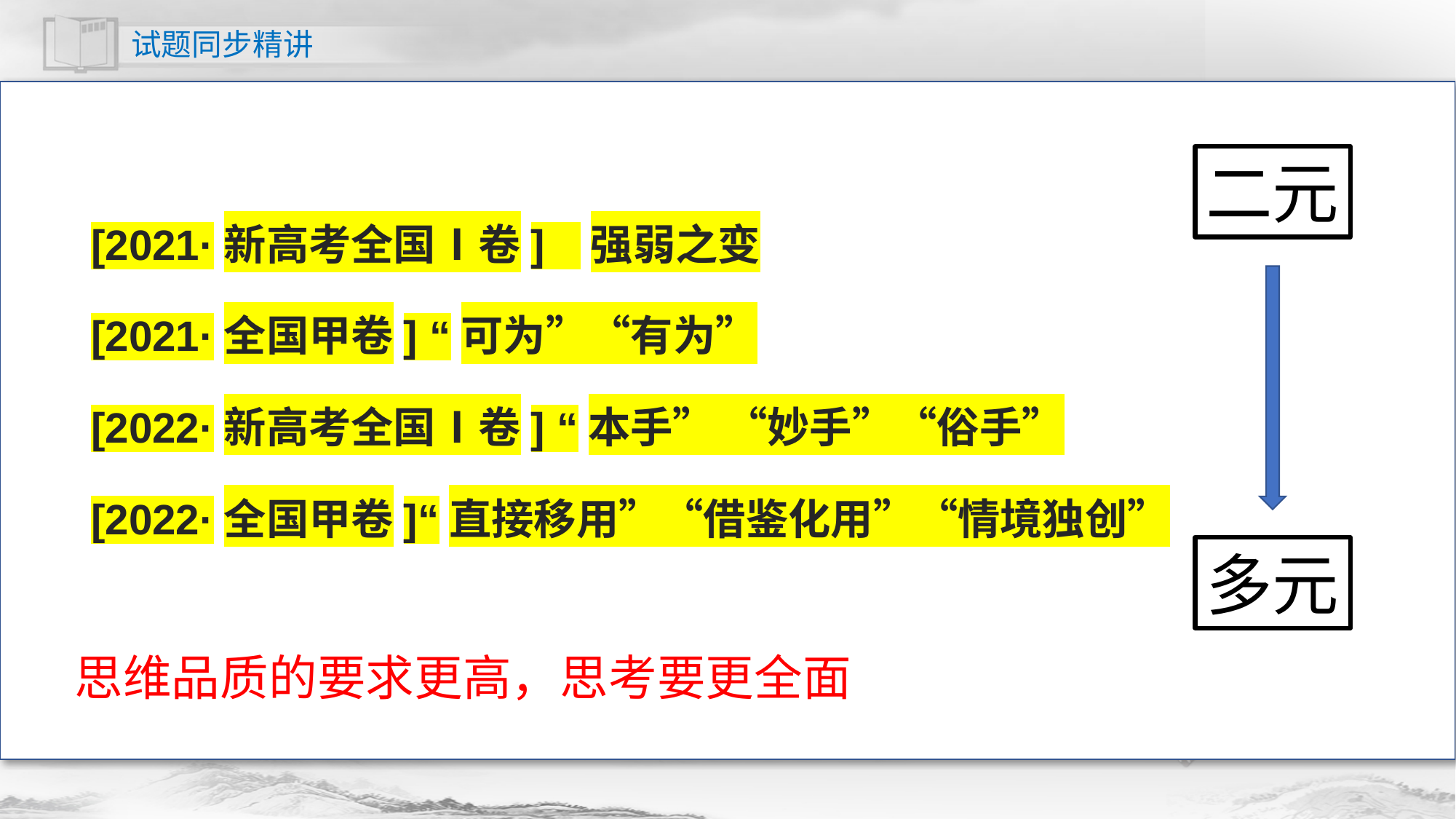

二元
[2021·新高考全国Ⅰ卷]   强弱之变
[2021·全国甲卷] “可为”“有为”
[2022·新高考全国Ⅰ卷] “本手” “妙手”“俗手”
[2022·全国甲卷]“直接移用”“借鉴化用”“情境独创”

多元

思维品质的要求更高，思考要更全面